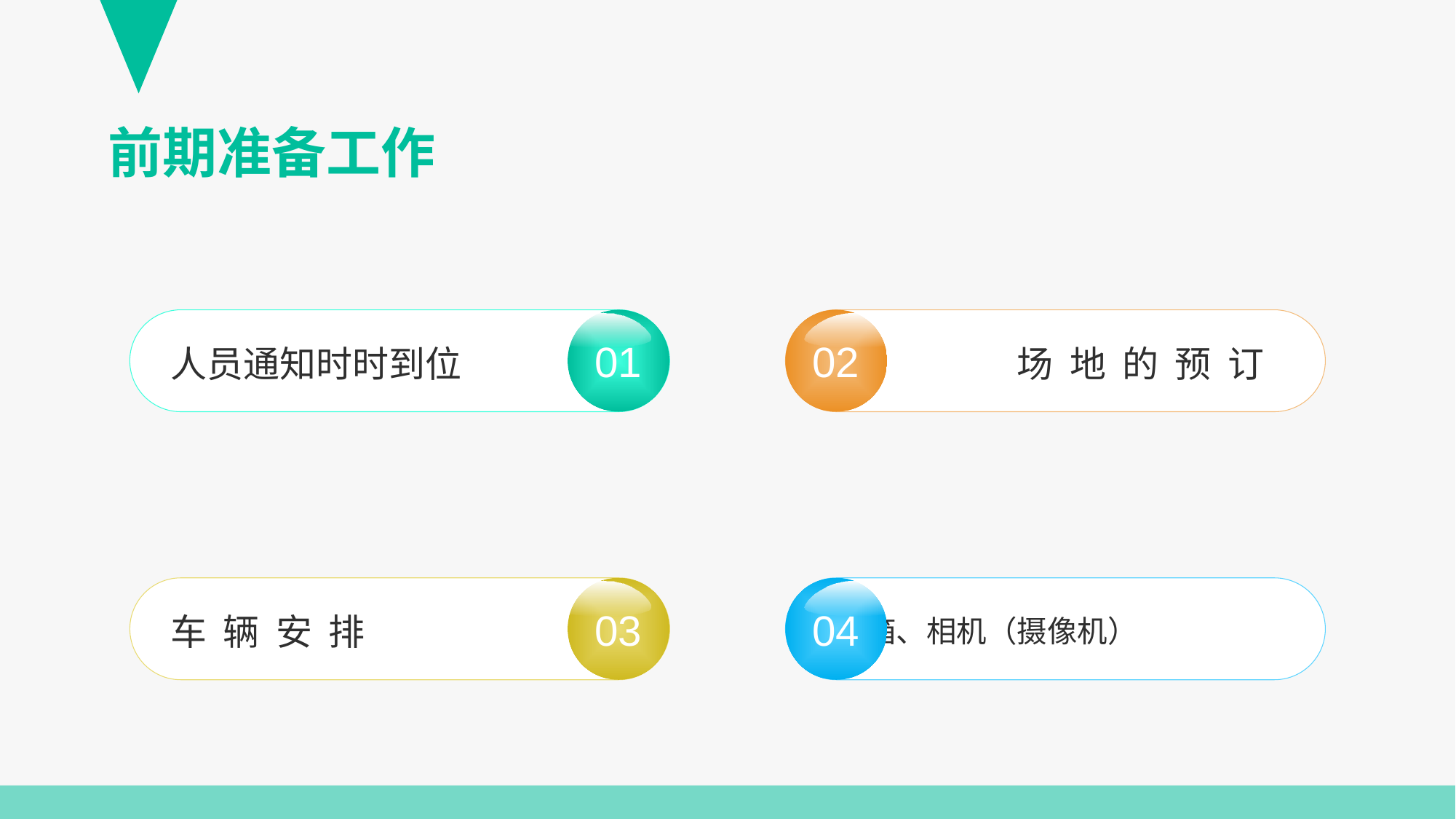

前期准备工作

02
场  地  的  预  订

01
人员通知时时到位

04
音箱、相机（摄像机）

03
车  辆  安  排